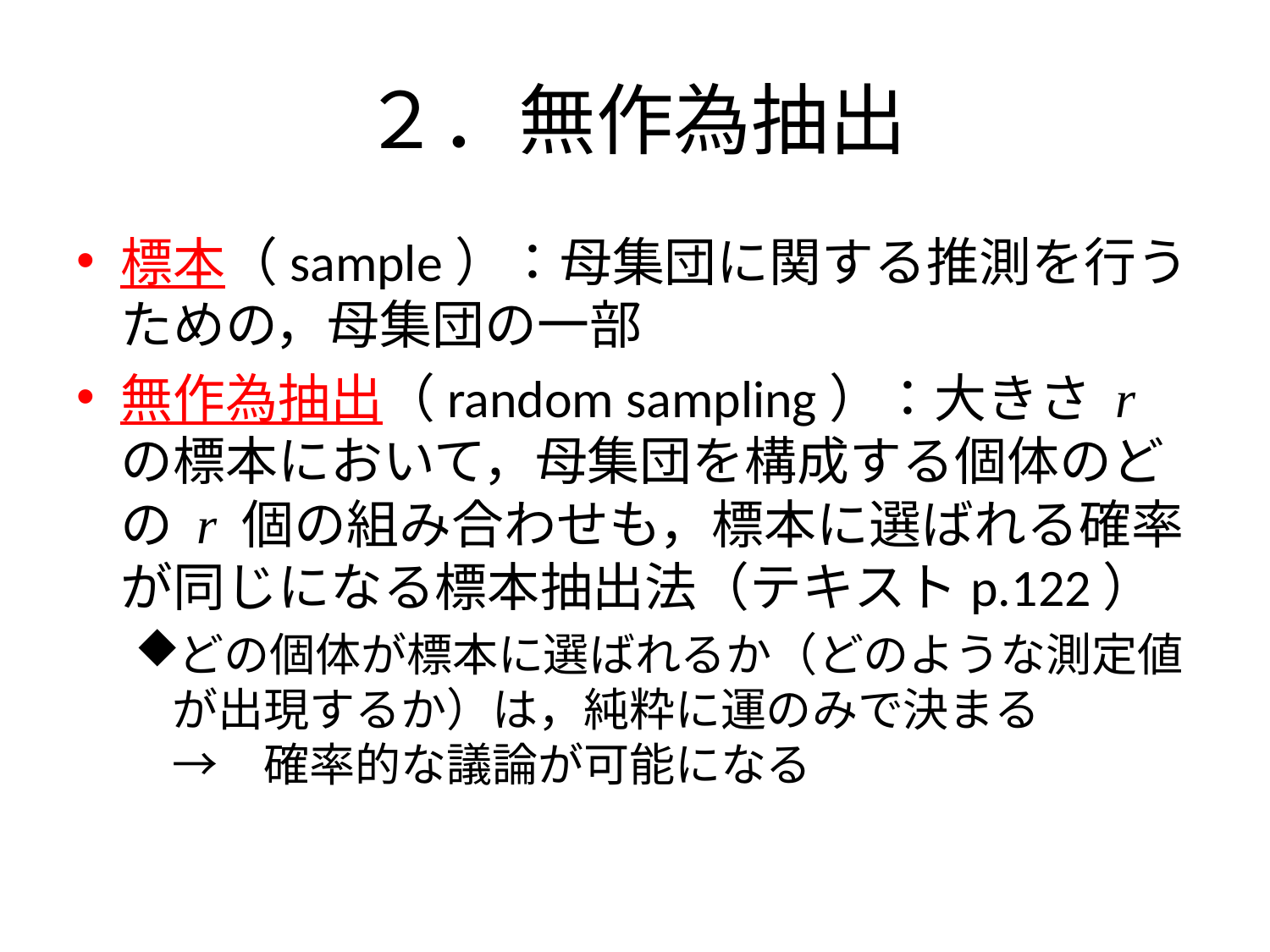

# ２．無作為抽出
標本（sample）：母集団に関する推測を行うための，母集団の一部
無作為抽出（random sampling）：大きさ r の標本において，母集団を構成する個体のどの r 個の組み合わせも，標本に選ばれる確率が同じになる標本抽出法（テキストp.122）
どの個体が標本に選ばれるか（どのような測定値が出現するか）は，純粋に運のみで決まる
→　確率的な議論が可能になる